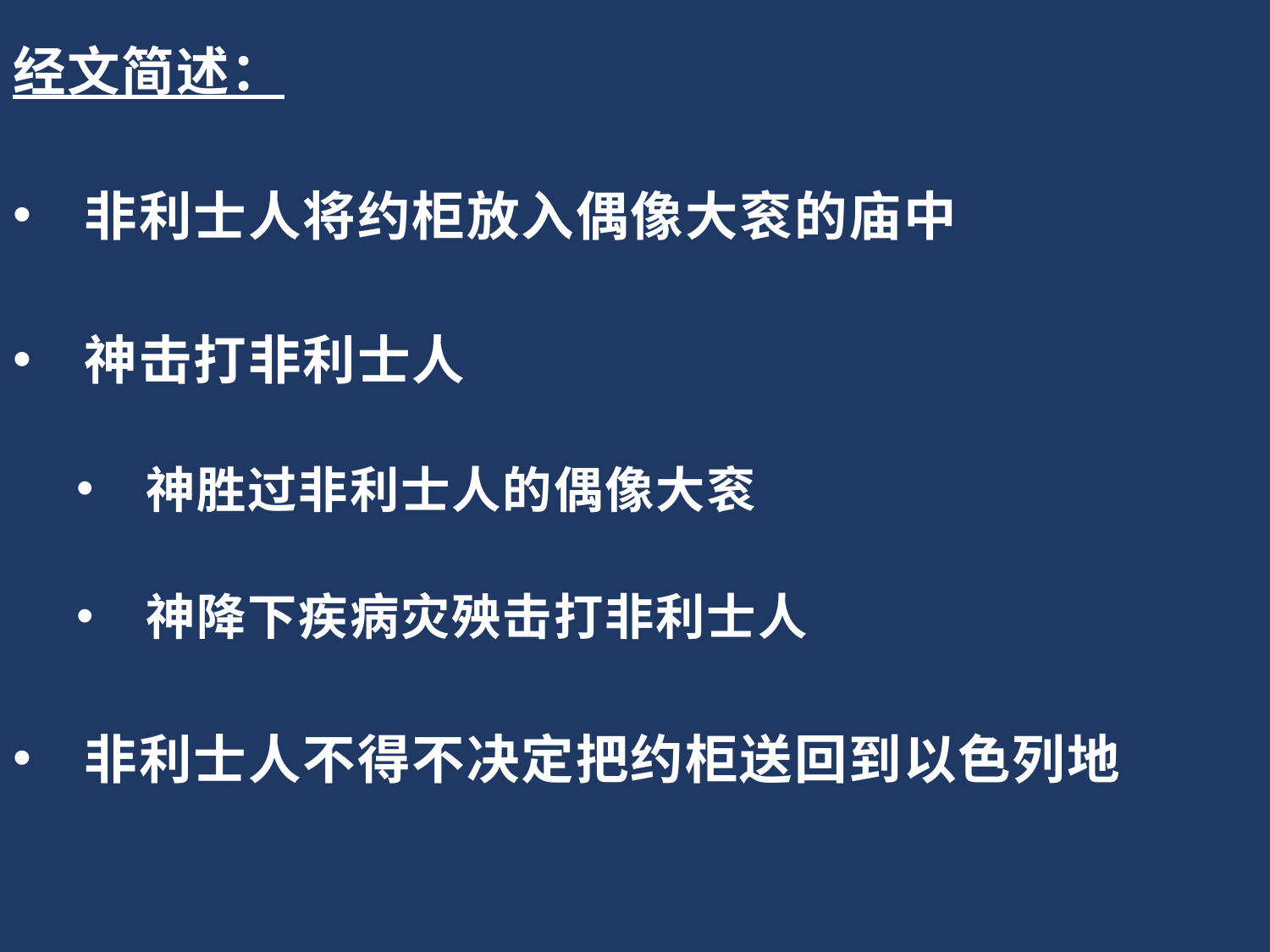

经文简述：
  非利士人将约柜放入偶像大衮的庙中
  神击打非利士人
  神胜过非利士人的偶像大衮
  神降下疾病灾殃击打非利士人
  非利士人不得不决定把约柜送回到以色列地